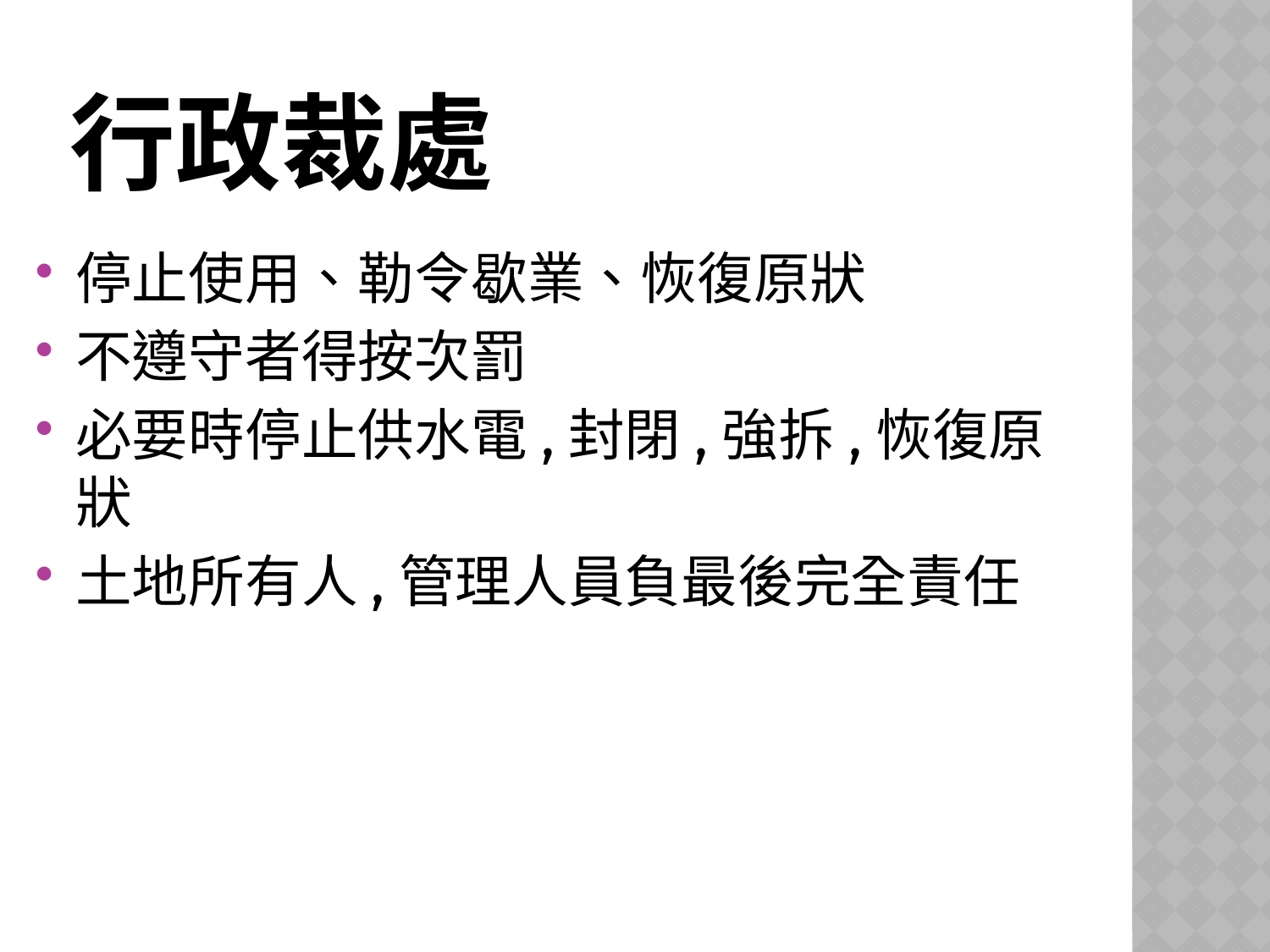

# 行政裁處
停止使用、勒令歇業、恢復原狀
不遵守者得按次罰
必要時停止供水電,封閉,強拆,恢復原狀
土地所有人,管理人員負最後完全責任